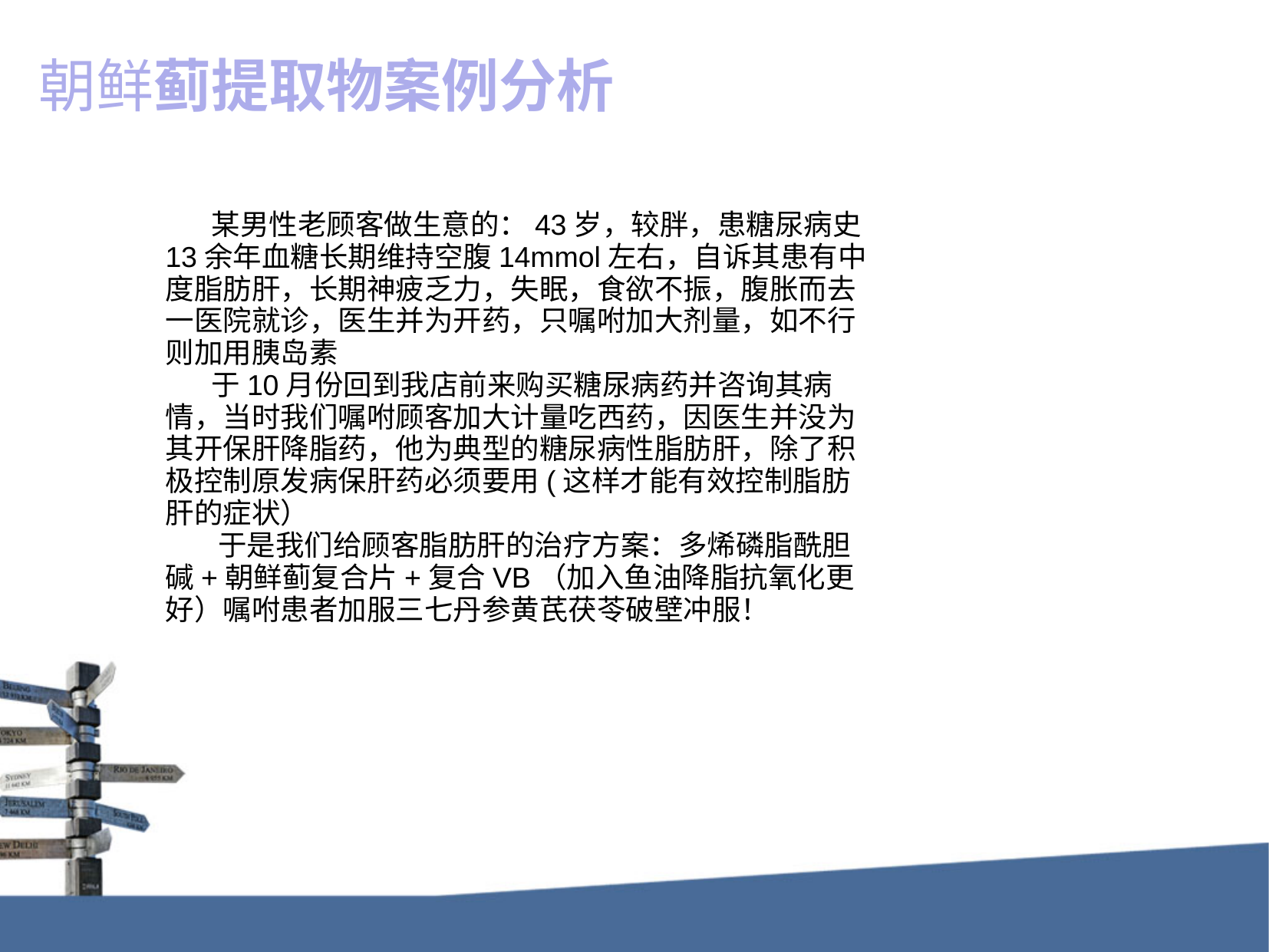

朝鲜蓟提取物案例分析

      某男性老顾客做生意的：43岁，较胖，患糖尿病史13余年血糖长期维持空腹14mmol左右，自诉其患有中度脂肪肝，长期神疲乏力，失眠，食欲不振，腹胀而去一医院就诊，医生并为开药，只嘱咐加大剂量，如不行则加用胰岛素
      于10月份回到我店前来购买糖尿病药并咨询其病情，当时我们嘱咐顾客加大计量吃西药，因医生并没为其开保肝降脂药，他为典型的糖尿病性脂肪肝，除了积极控制原发病保肝药必须要用(这样才能有效控制脂肪肝的症状）
       于是我们给顾客脂肪肝的治疗方案：多烯磷脂酰胆碱+朝鲜蓟复合片+复合VB（加入鱼油降脂抗氧化更好）嘱咐患者加服三七丹参黄芪茯苓破壁冲服！